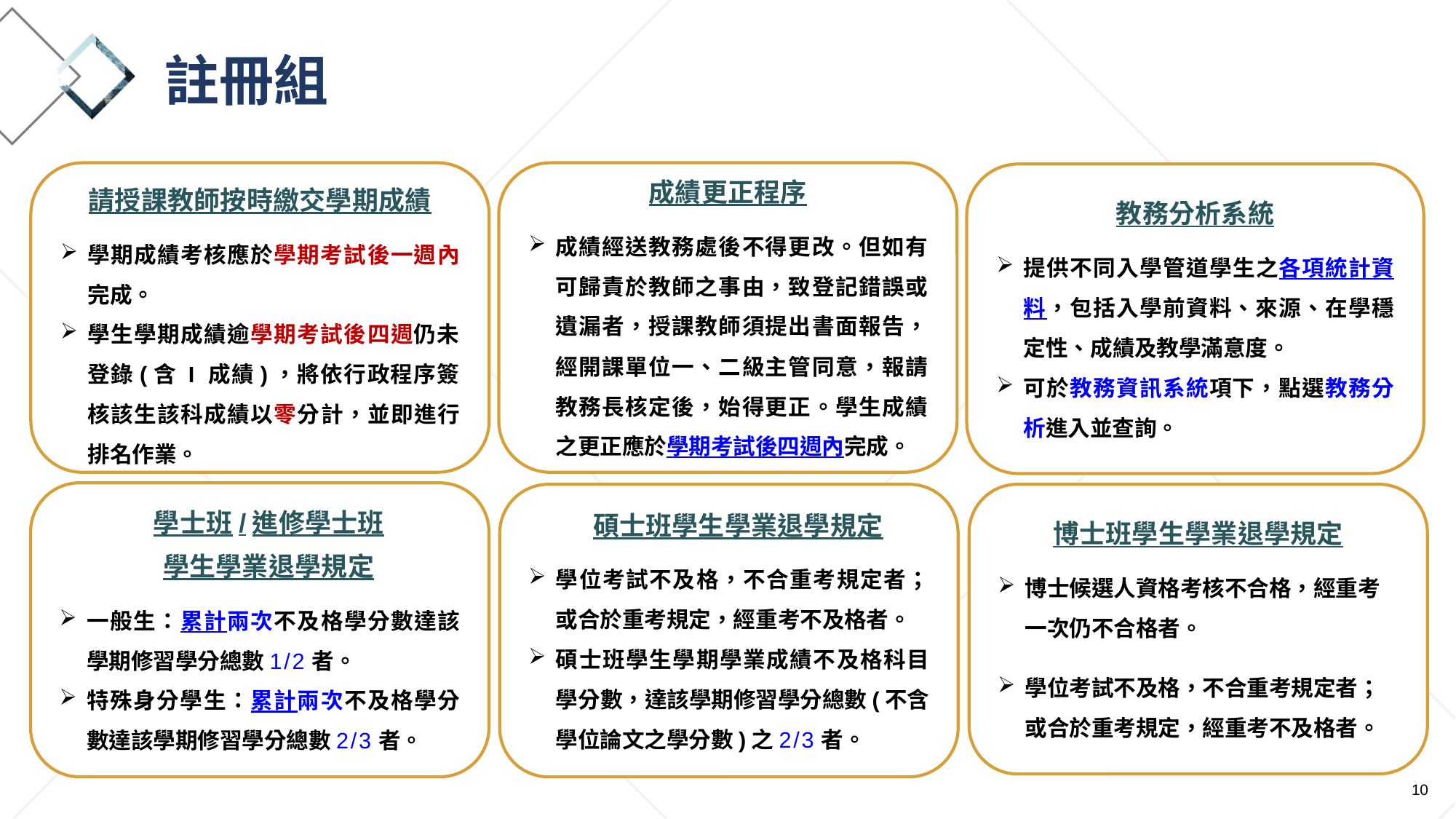

註冊組
請授課教師按時繳交學期成績
學期成績考核應於學期考試後一週內完成。
學生學期成績逾學期考試後四週仍未登錄(含 I 成績)，將依行政程序簽核該生該科成績以零分計，並即進行排名作業。
成績更正程序
成績經送教務處後不得更改。但如有可歸責於教師之事由，致登記錯誤或遺漏者，授課教師須提出書面報告，經開課單位一、二級主管同意，報請教務長核定後，始得更正。學生成績之更正應於學期考試後四週內完成。
教務分析系統
提供不同入學管道學生之各項統計資料，包括入學前資料、來源、在學穩定性、成績及教學滿意度。
可於教務資訊系統項下，點選教務分析進入並查詢。
學系學伴與新生
交流時間
學士班/進修學士班
學生學業退學規定
一般生：累計兩次不及格學分數達該學期修習學分總數1/2者。
特殊身分學生：累計兩次不及格學分數達該學期修習學分總數2/3者。
博士班學生學業退學規定
博士候選人資格考核不合格，經重考一次仍不合格者。
學位考試不及格，不合重考規定者；或合於重考規定，經重考不及格者。
碩士班學生學業退學規定
學位考試不及格，不合重考規定者；或合於重考規定，經重考不及格者。
碩士班學生學期學業成績不及格科目學分數，達該學期修習學分總數(不含學位論文之學分數)之2/3者。
109特殊選才
新生與師長合影
10